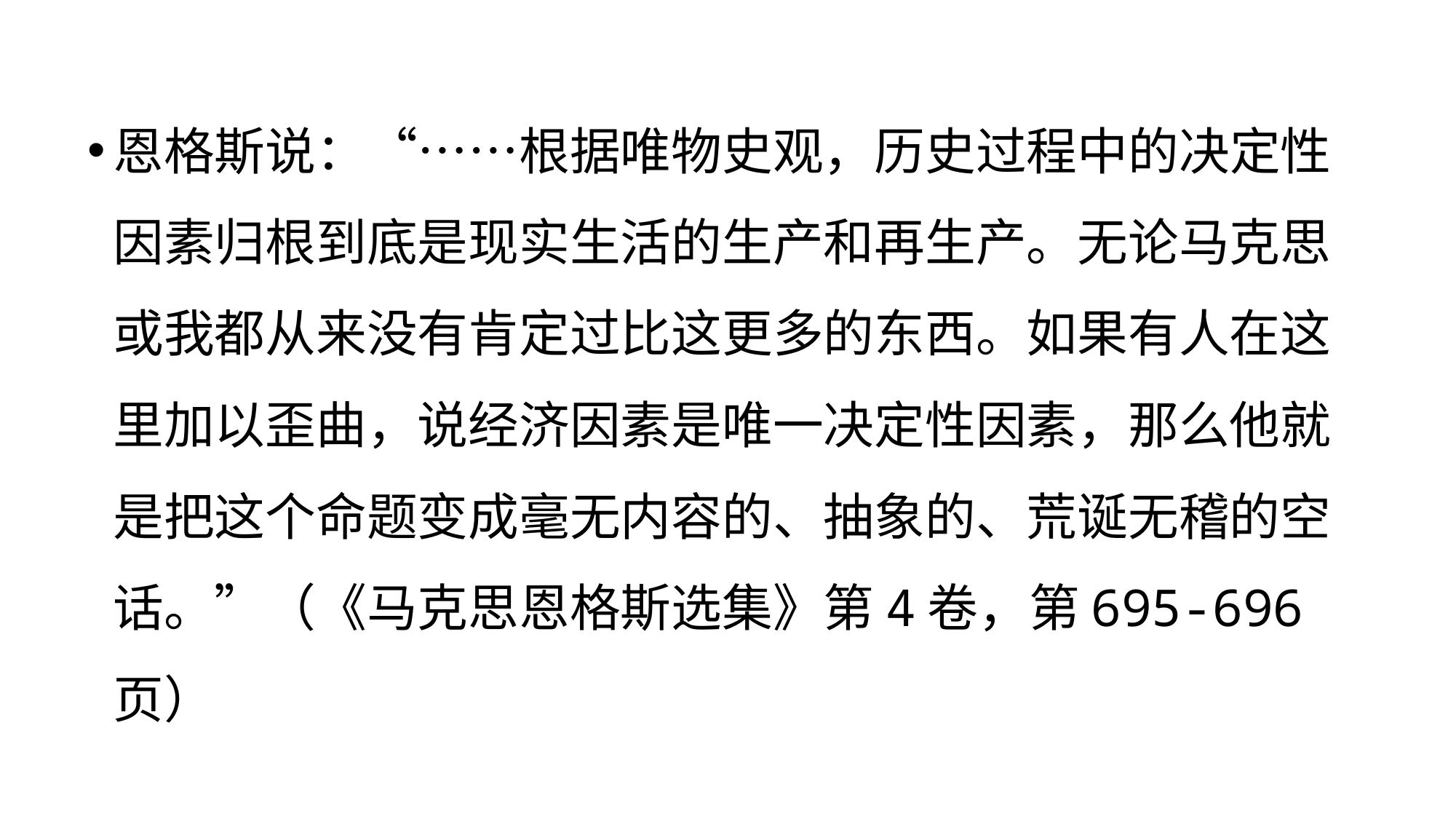

恩格斯说：“……根据唯物史观，历史过程中的决定性因素归根到底是现实生活的生产和再生产。无论马克思或我都从来没有肯定过比这更多的东西。如果有人在这里加以歪曲，说经济因素是唯一决定性因素，那么他就是把这个命题变成毫无内容的、抽象的、荒诞无稽的空话。”（《马克思恩格斯选集》第4卷，第695-696页）